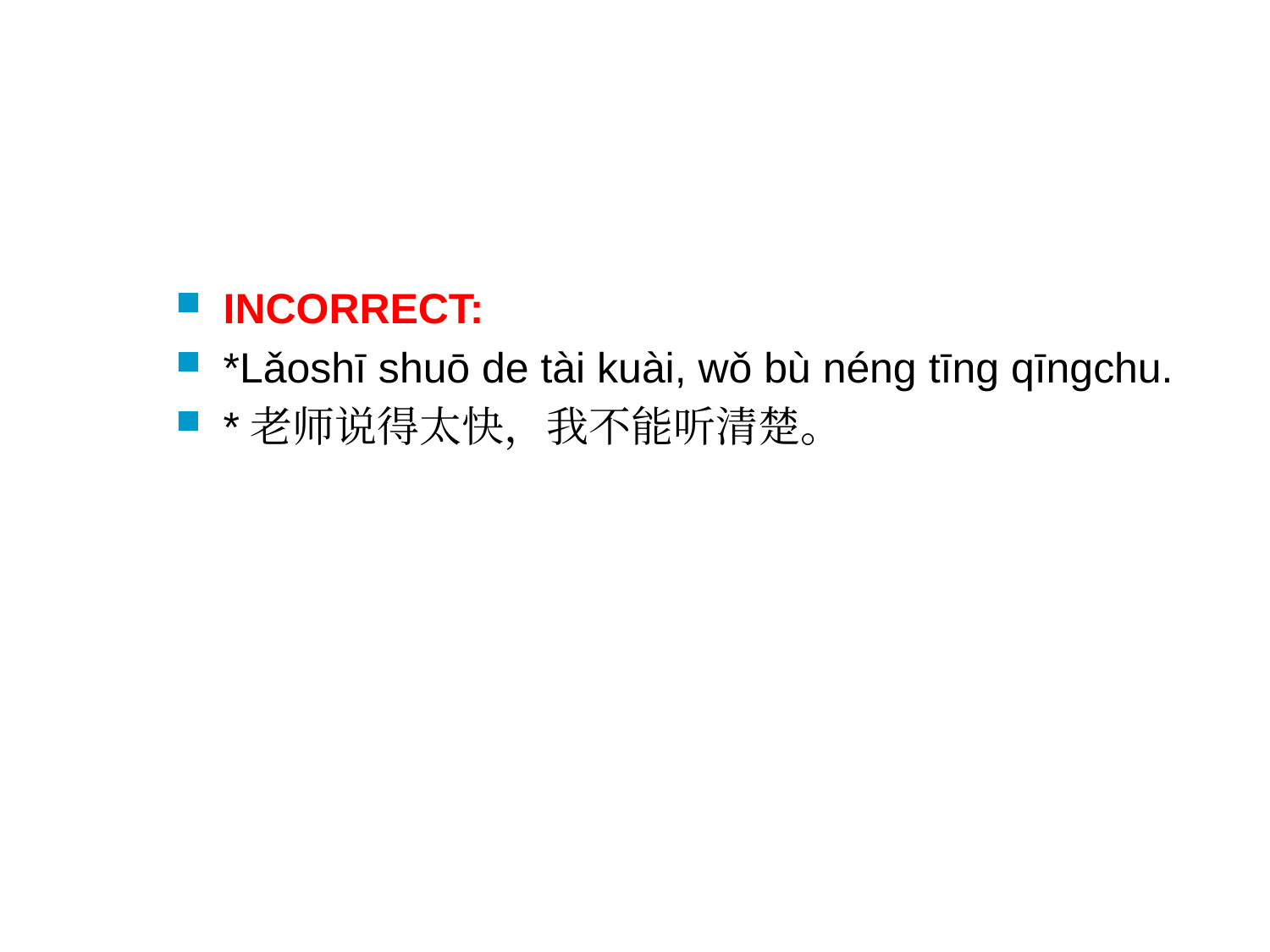

#
INCORRECT:
*Lǎoshī shuō de tài kuài, wǒ bù néng tīng qīngchu.
*老师说得太快，我不能听清楚。